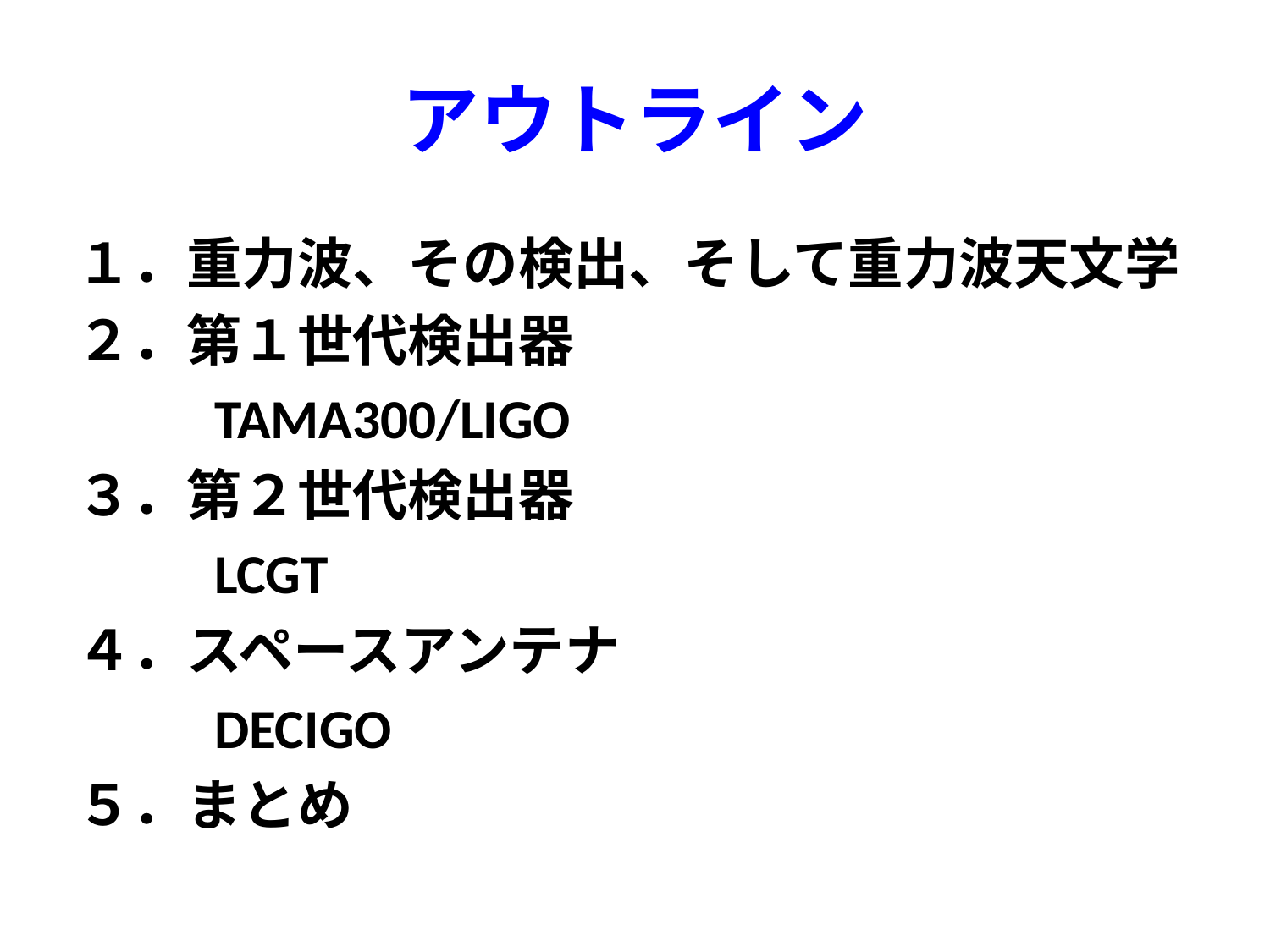

# アウトライン
１．重力波、その検出、そして重力波天文学
２．第１世代検出器
	　TAMA300/LIGO
３．第２世代検出器
	　LCGT
４．スペースアンテナ
	　DECIGO
５．まとめ